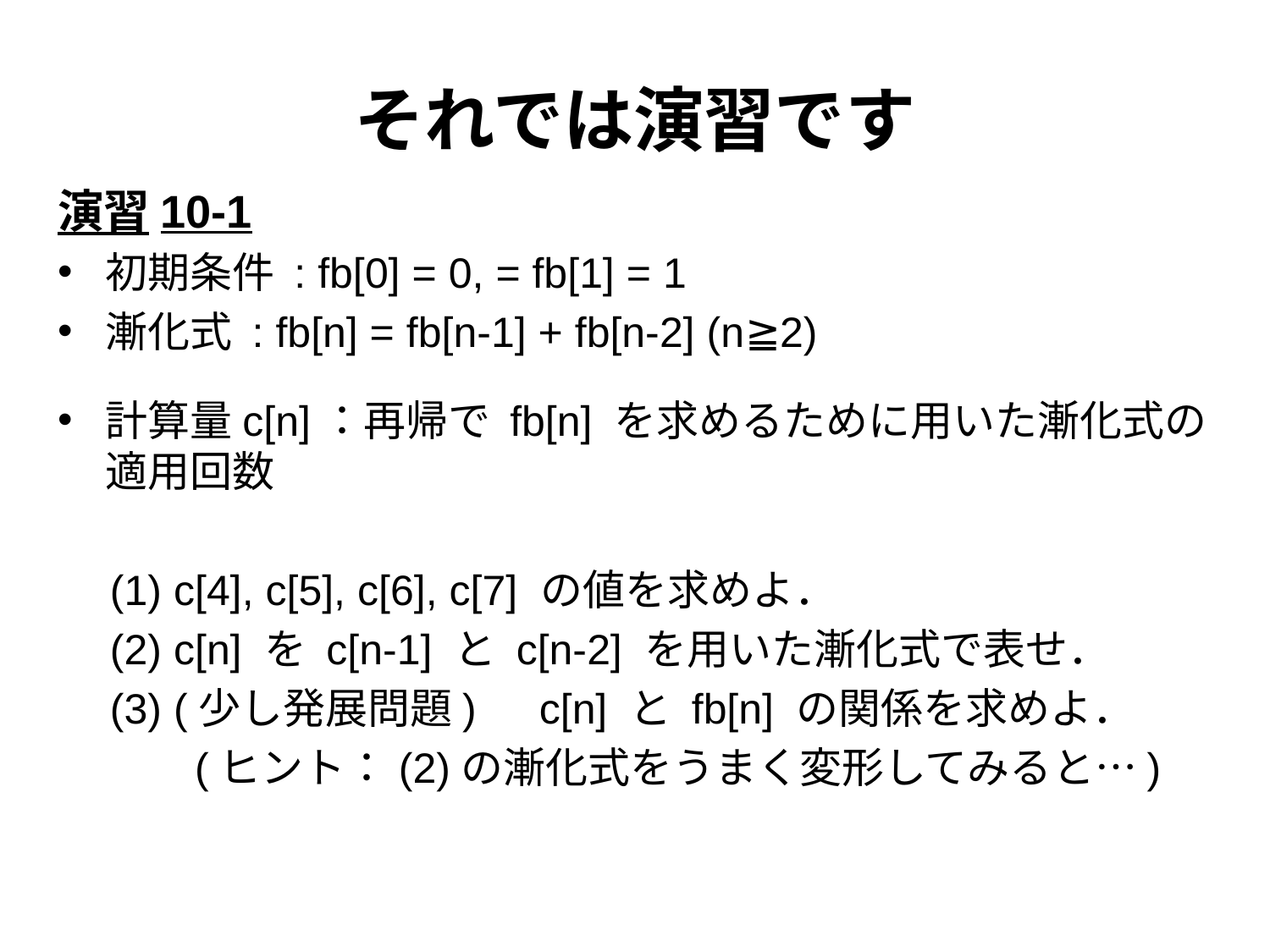

# それでは演習です
演習10-1
初期条件 : fb[0] = 0, = fb[1] = 1
漸化式 : fb[n] = fb[n-1] + fb[n-2] (n≧2)

計算量c[n]：再帰で fb[n] を求めるために用いた漸化式の適用回数

　(1) c[4], c[5], c[6], c[7] の値を求めよ．
　(2) c[n] を c[n-1] と c[n-2] を用いた漸化式で表せ．
　(3) (少し発展問題)　c[n] と fb[n] の関係を求めよ．
　　　(ヒント：(2)の漸化式をうまく変形してみると…)